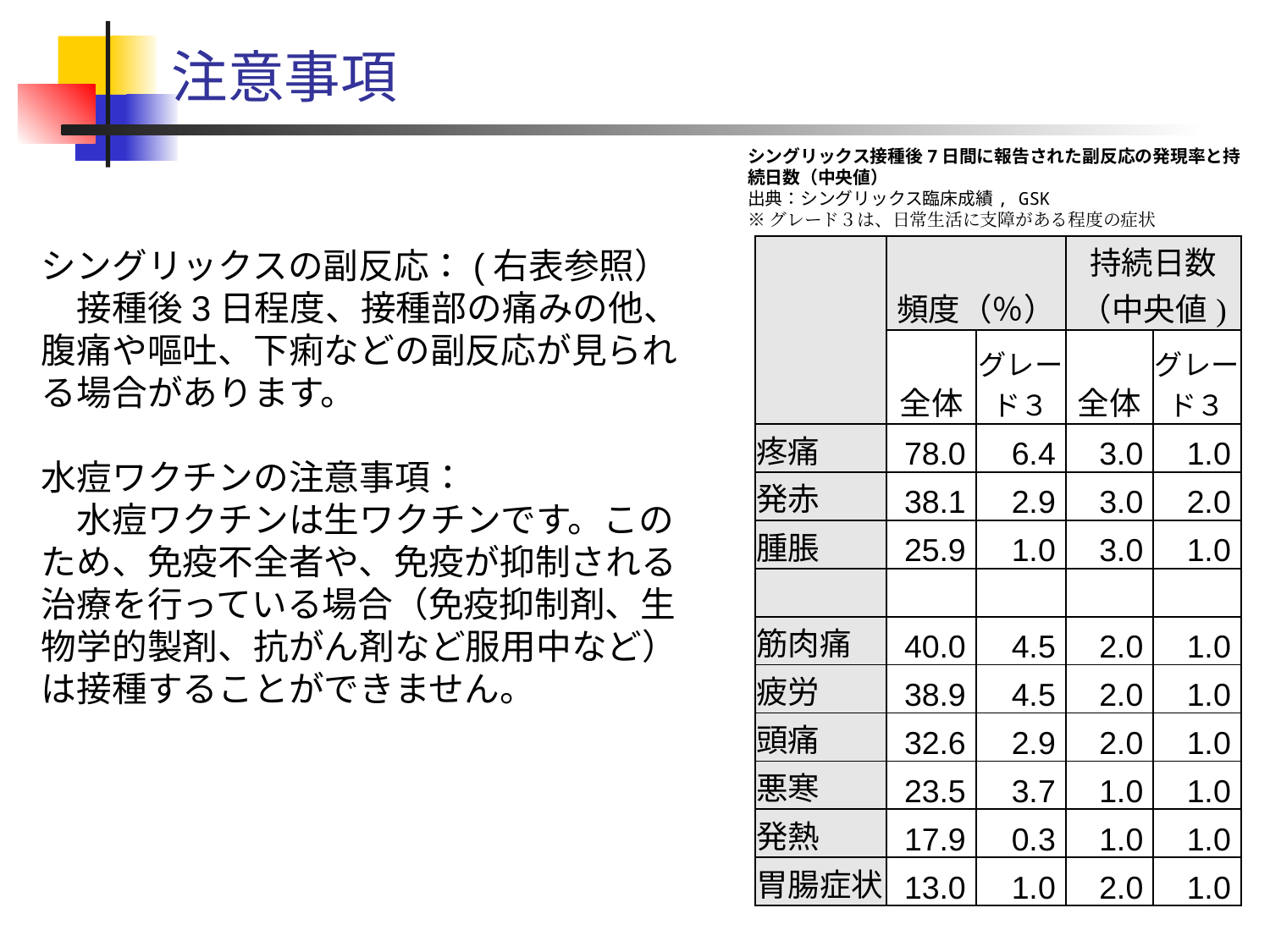

# 注意事項
シングリックス接種後7日間に報告された副反応の発現率と持続日数（中央値）
出典：シングリックス臨床成績, GSK
※グレード３は、日常生活に支障がある程度の症状
|  | 頻度（％） |  | 持続日数（中央値) |  |
| --- | --- | --- | --- | --- |
|  | 全体 | グレード３ | 全体 | グレード３ |
| 疼痛 | 78.0 | 6.4 | 3.0 | 1.0 |
| 発赤 | 38.1 | 2.9 | 3.0 | 2.0 |
| 腫脹 | 25.9 | 1.0 | 3.0 | 1.0 |
|  |  |  |  |  |
| 筋肉痛 | 40.0 | 4.5 | 2.0 | 1.0 |
| 疲労 | 38.9 | 4.5 | 2.0 | 1.0 |
| 頭痛 | 32.6 | 2.9 | 2.0 | 1.0 |
| 悪寒 | 23.5 | 3.7 | 1.0 | 1.0 |
| 発熱 | 17.9 | 0.3 | 1.0 | 1.0 |
| 胃腸症状 | 13.0 | 1.0 | 2.0 | 1.0 |
シングリックスの副反応：(右表参照）
　接種後3日程度、接種部の痛みの他、腹痛や嘔吐、下痢などの副反応が見られる場合があります。

水痘ワクチンの注意事項：
　水痘ワクチンは生ワクチンです。このため、免疫不全者や、免疫が抑制される治療を行っている場合（免疫抑制剤、生物学的製剤、抗がん剤など服用中など）は接種することができません。